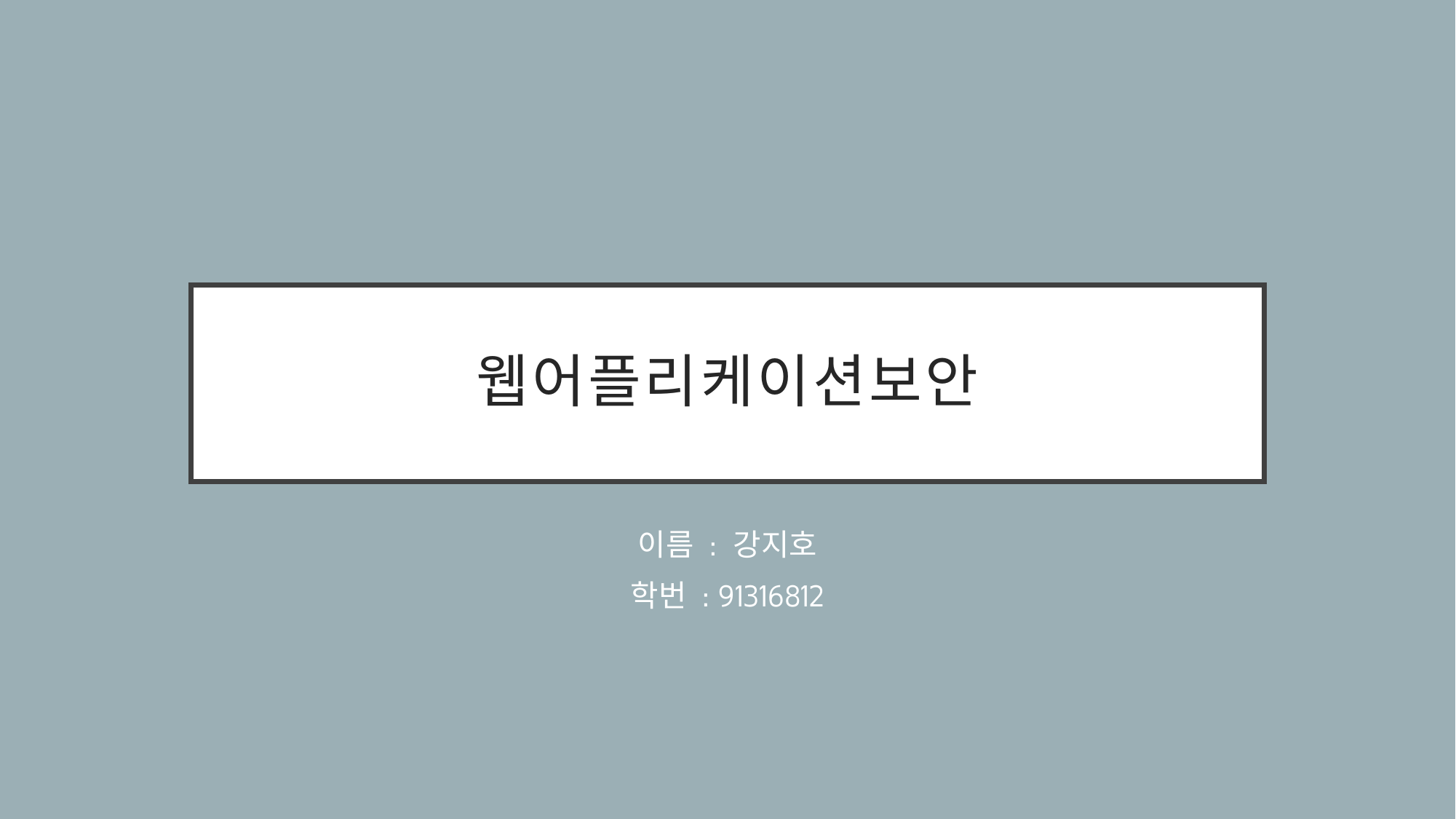

# 웹어플리케이션보안
이름 : 강지호
학번 : 91316812